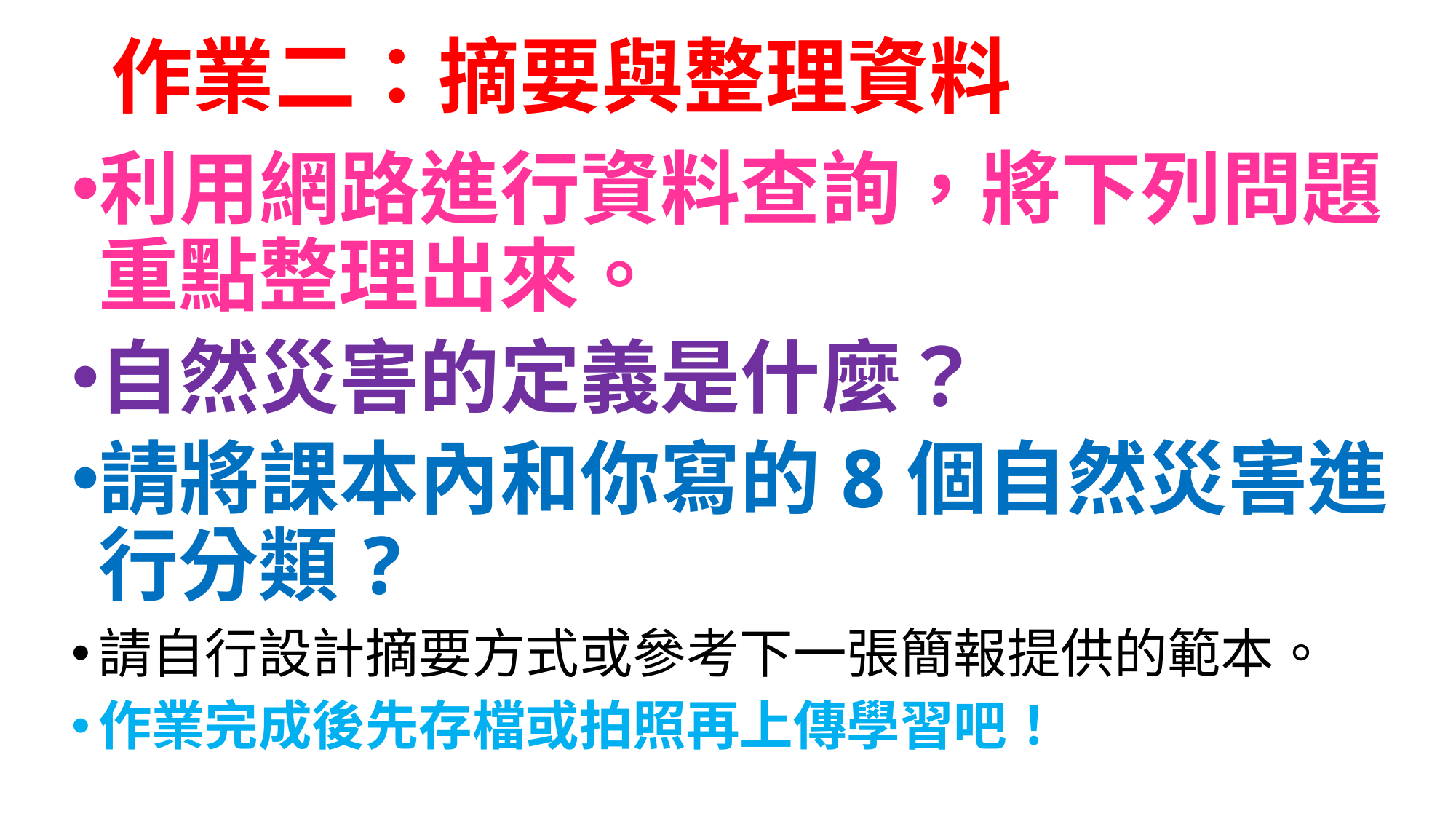

# 作業二：摘要與整理資料
利用網路進行資料查詢，將下列問題重點整理出來。
自然災害的定義是什麼？
請將課本內和你寫的8個自然災害進行分類?
請自行設計摘要方式或參考下一張簡報提供的範本。
作業完成後先存檔或拍照再上傳學習吧！